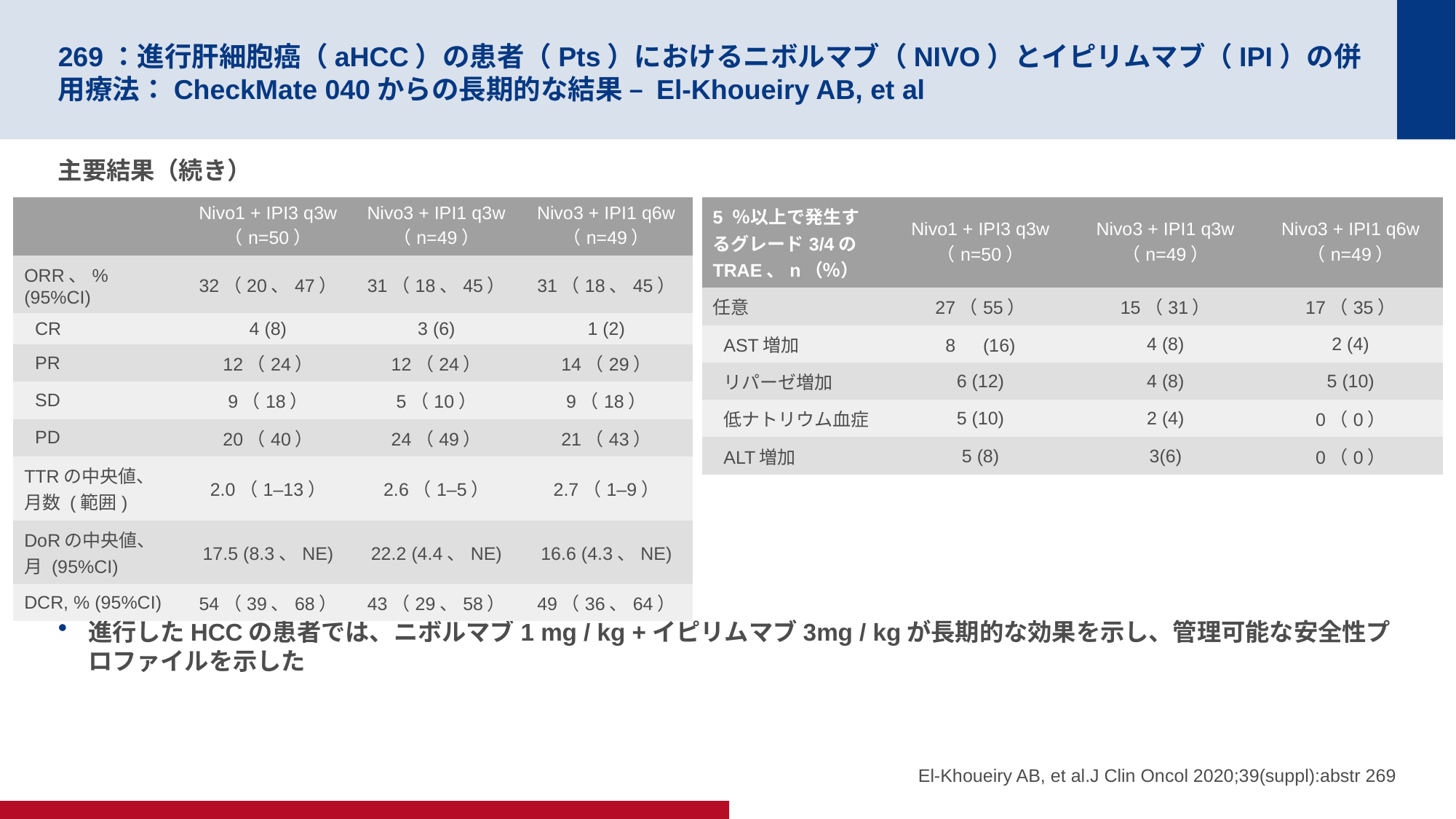

# 269：進行肝細胞癌（aHCC）の患者（Pts）におけるニボルマブ（NIVO）とイピリムマブ（IPI）の併用療法：CheckMate 040からの長期的な結果 – El-Khoueiry AB, et al
主要結果（続き）
結論
進行したHCCの患者では、ニボルマブ1 mg / kg +イピリムマブ3mg / kgが長期的な効果を示し、管理可能な安全性プロファイルを示した
|  | Nivo1 + IPI3 q3w （n=50） | Nivo3 + IPI1 q3w （n=49） | Nivo3 + IPI1 q6w （n=49） |
| --- | --- | --- | --- |
| ORR、% (95%CI) | 32（20、47） | 31（18、45） | 31（18、45） |
| CR | 4 (8) | 3 (6) | 1 (2) |
| PR | 12（24） | 12（24） | 14（29） |
| SD | 9（18） | 5（10） | 9（18） |
| PD | 20（40） | 24（49） | 21（43） |
| TTRの中央値、月数 (範囲) | 2.0（1–13） | 2.6（1–5） | 2.7（1–9） |
| DoRの中央値、月 (95%CI) | 17.5 (8.3、NE) | 22.2 (4.4、NE) | 16.6 (4.3、NE) |
| DCR, % (95%CI) | 54（39、68） | 43（29、58） | 49（36、64） |
| 5 ％以上で発生するグレード3/4のTRAE、n（％） | Nivo1 + IPI3 q3w （n=50） | Nivo3 + IPI1 q3w （n=49） | Nivo3 + IPI1 q6w （n=49） |
| --- | --- | --- | --- |
| 任意 | 27（55） | 15（31） | 17（35） |
| AST増加 | 8　(16) | 4 (8) | 2 (4) |
| リパーゼ増加 | 6 (12) | 4 (8) | 5 (10) |
| 低ナトリウム血症 | 5 (10) | 2 (4) | 0（0） |
| ALT増加 | 5 (8) | 3(6) | 0（0） |
El-Khoueiry AB, et al.J Clin Oncol 2020;39(suppl):abstr 269